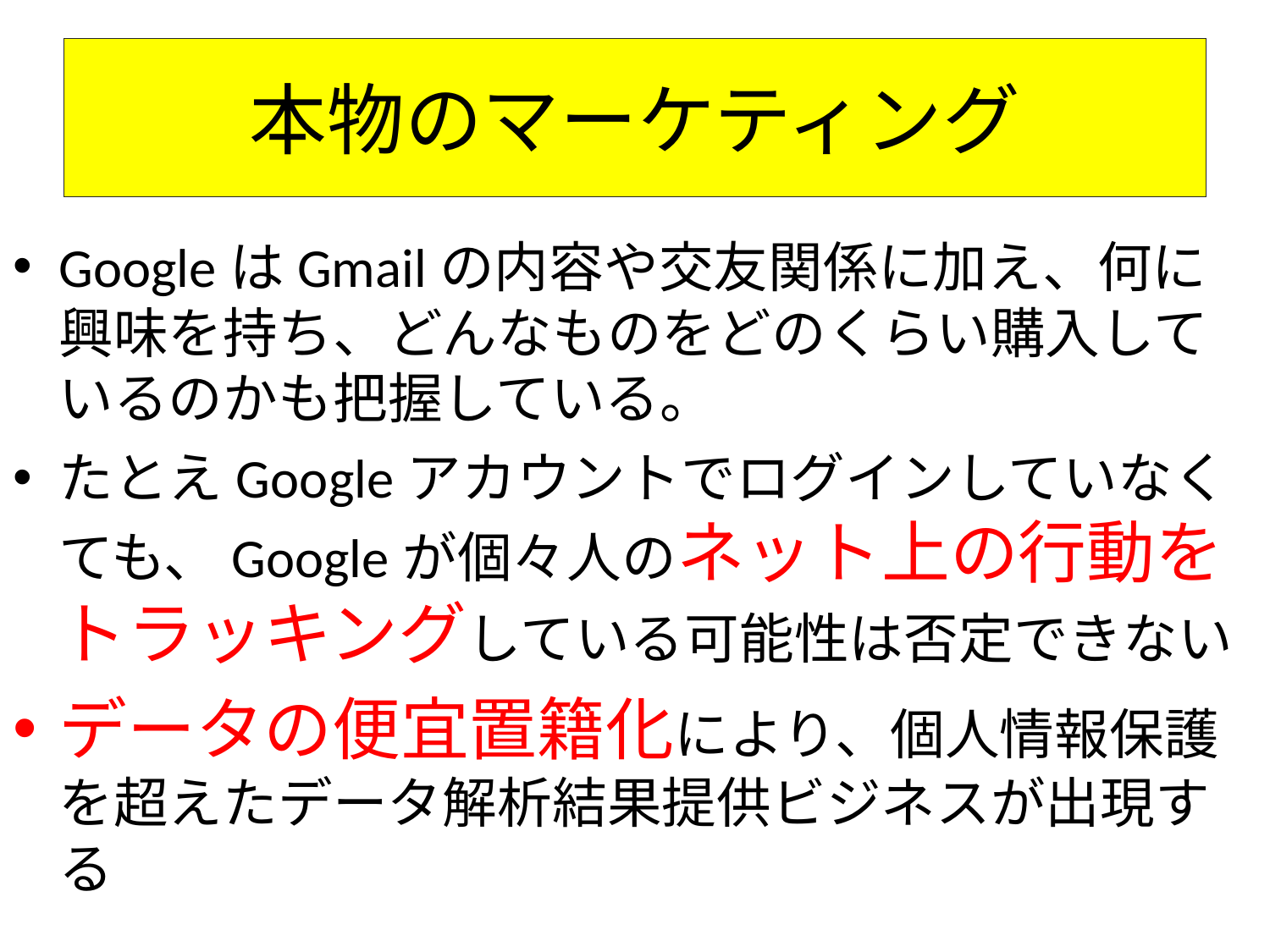

# 本物のマーケティング
GoogleはGmailの内容や交友関係に加え、何に興味を持ち、どんなものをどのくらい購入しているのかも把握している。
たとえGoogleアカウントでログインしていなくても、Googleが個々人のネット上の行動をトラッキングしている可能性は否定できない
データの便宜置籍化により、個人情報保護を超えたデータ解析結果提供ビジネスが出現する